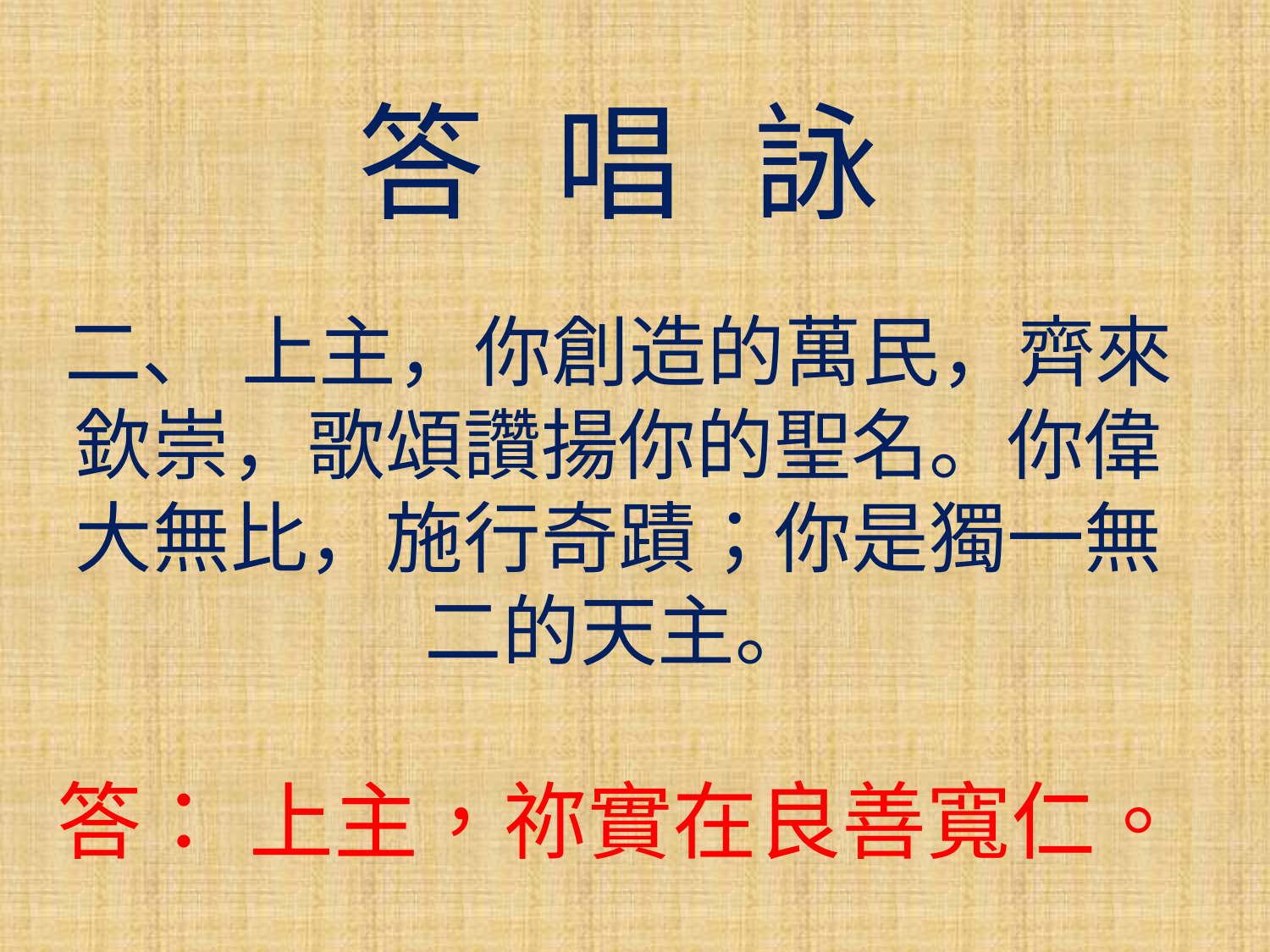

答  唱  詠

二、 上主，你創造的萬民，齊來欽崇，歌頌讚揚你的聖名。你偉大無比，施行奇蹟；你是獨一無二的天主。

答： 上主，祢實在良善寬仁。